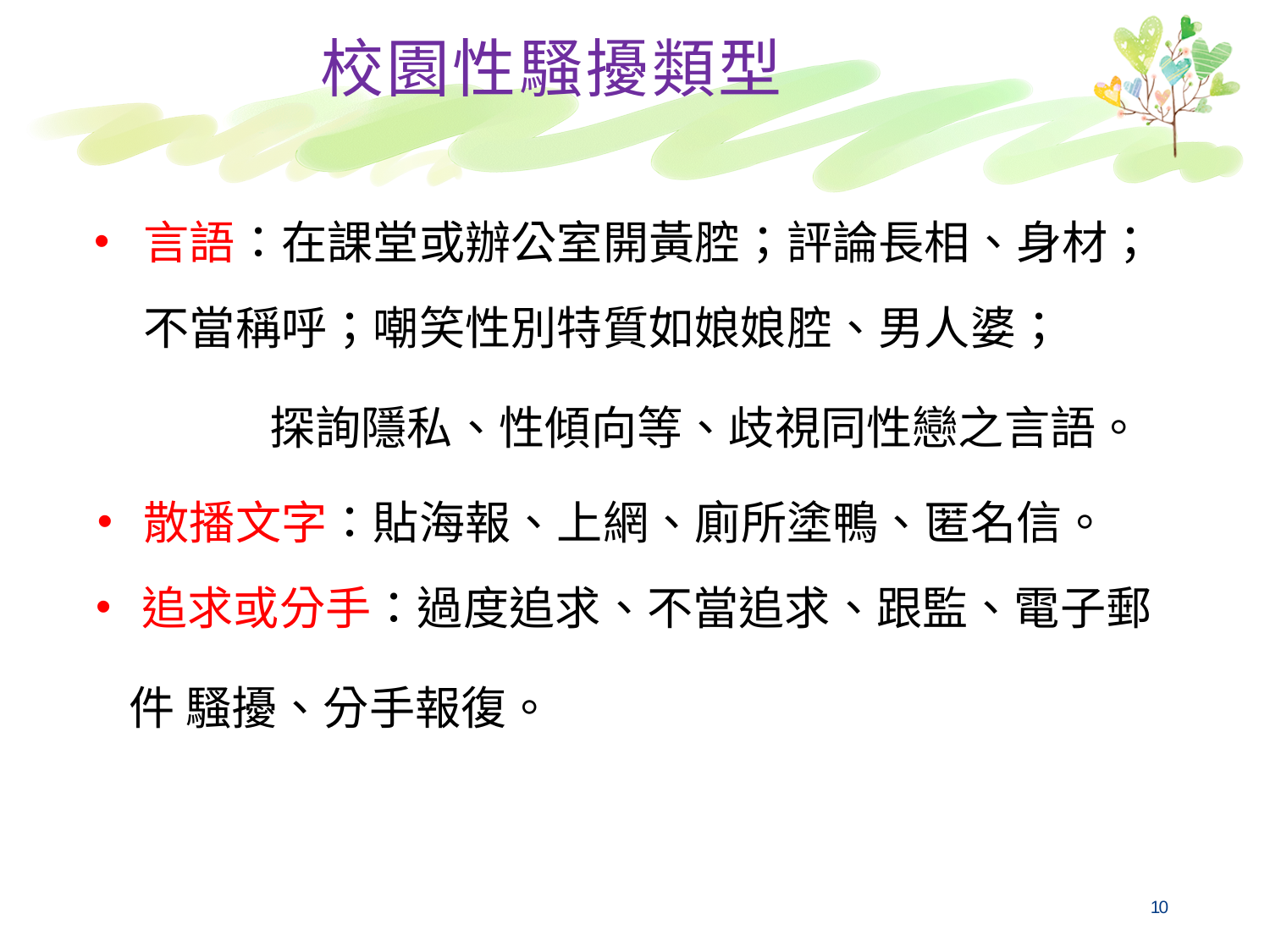

# 校園性騷擾類型
言語：在課堂或辦公室開黃腔；評論長相、身材；  不當稱呼；嘲笑性別特質如娘娘腔、男人婆；
探詢隱私、性傾向等、歧視同性戀之言語。

散播文字：貼海報、上網、廁所塗鴨、匿名信。
追求或分手：過度追求、不當追求、跟監、電子郵
件 騷擾、分手報復。
10